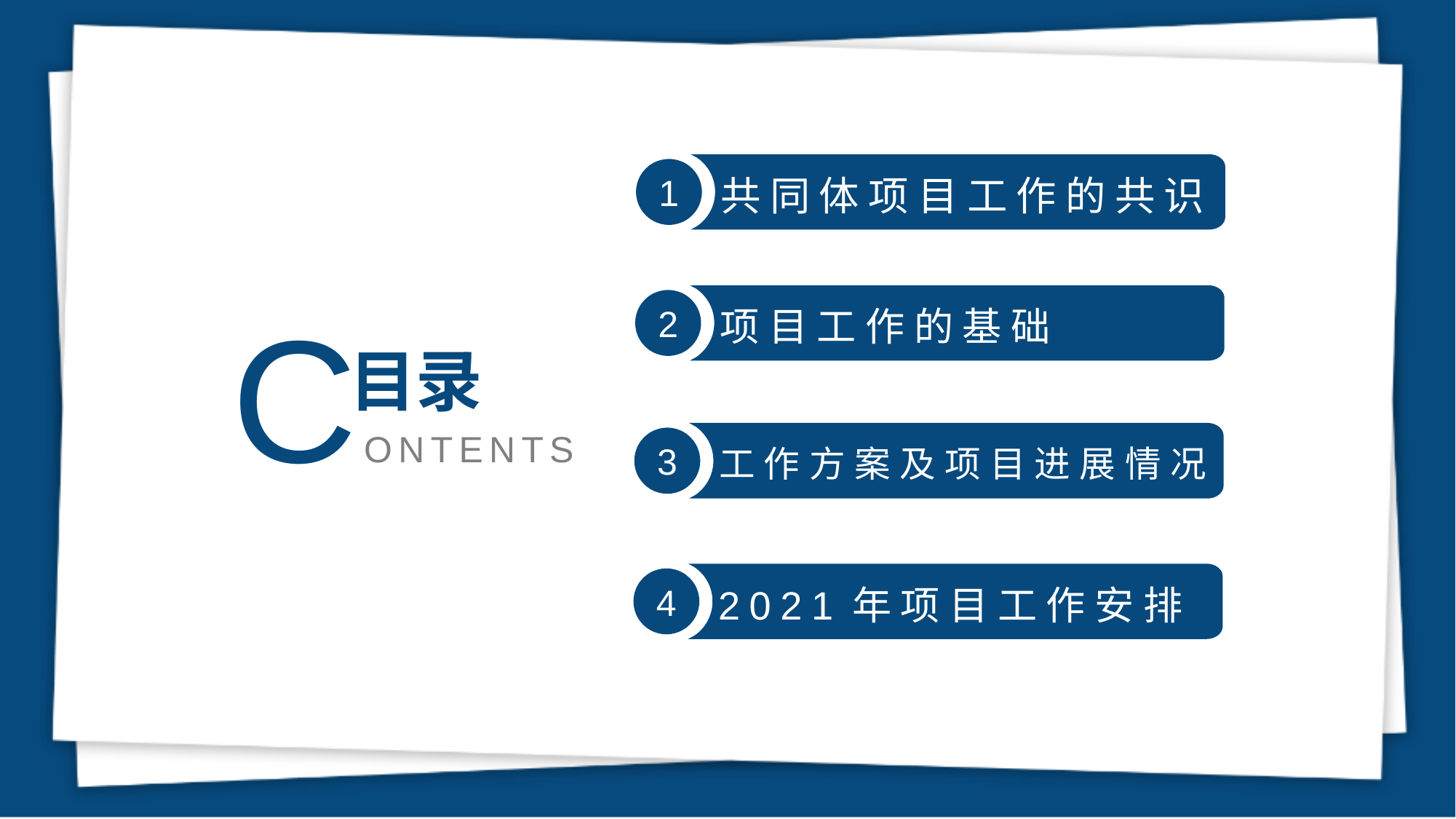

共同体项目工作的共识
1
项目工作的基础
2
CONTENTS
目录
工作方案及项目进展情况
3
2021年项目工作安排
4